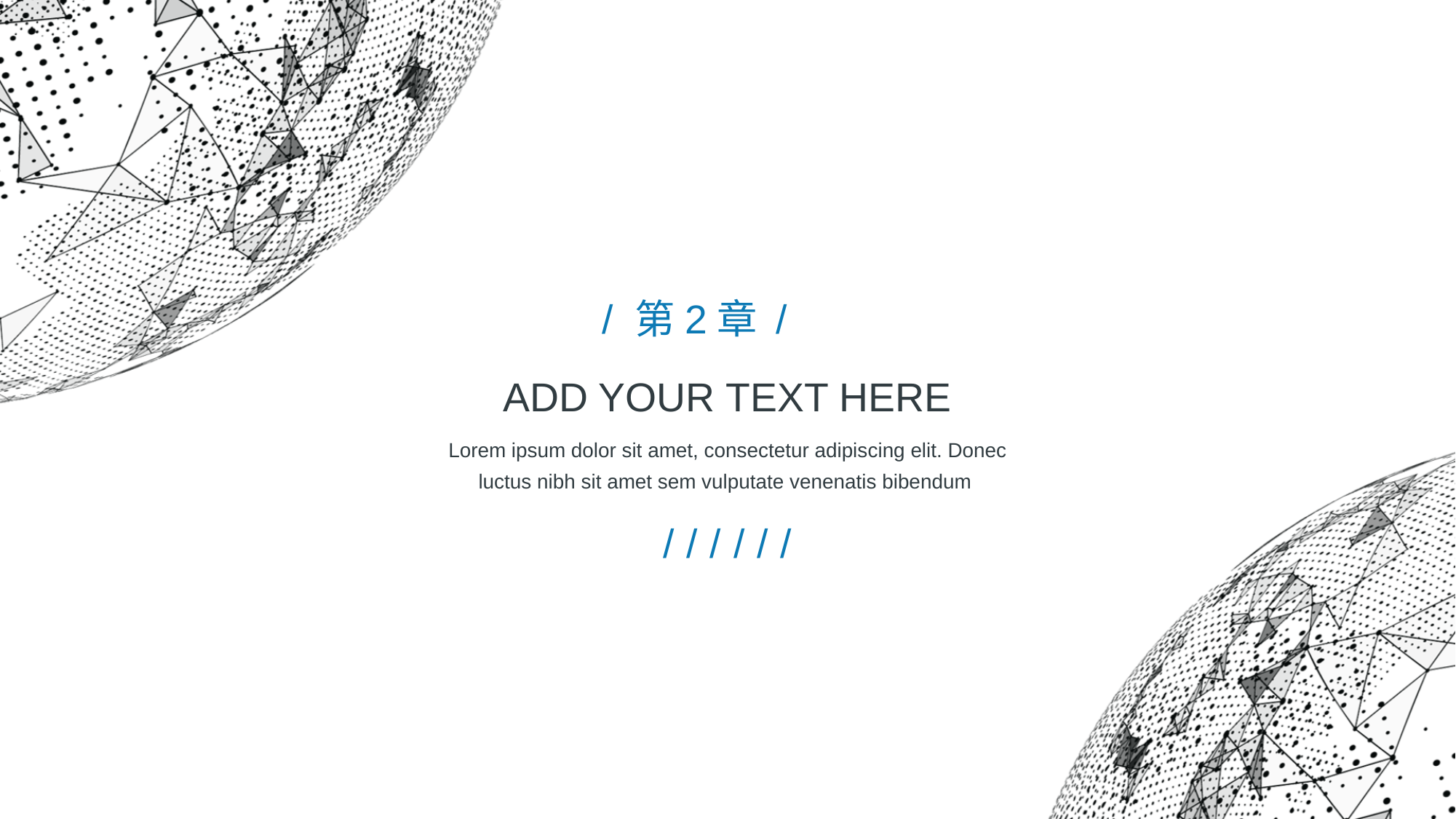

/ 第2章 /
ADD YOUR TEXT HERE
Lorem ipsum dolor sit amet, consectetur adipiscing elit. Donec luctus nibh sit amet sem vulputate venenatis bibendum
//////